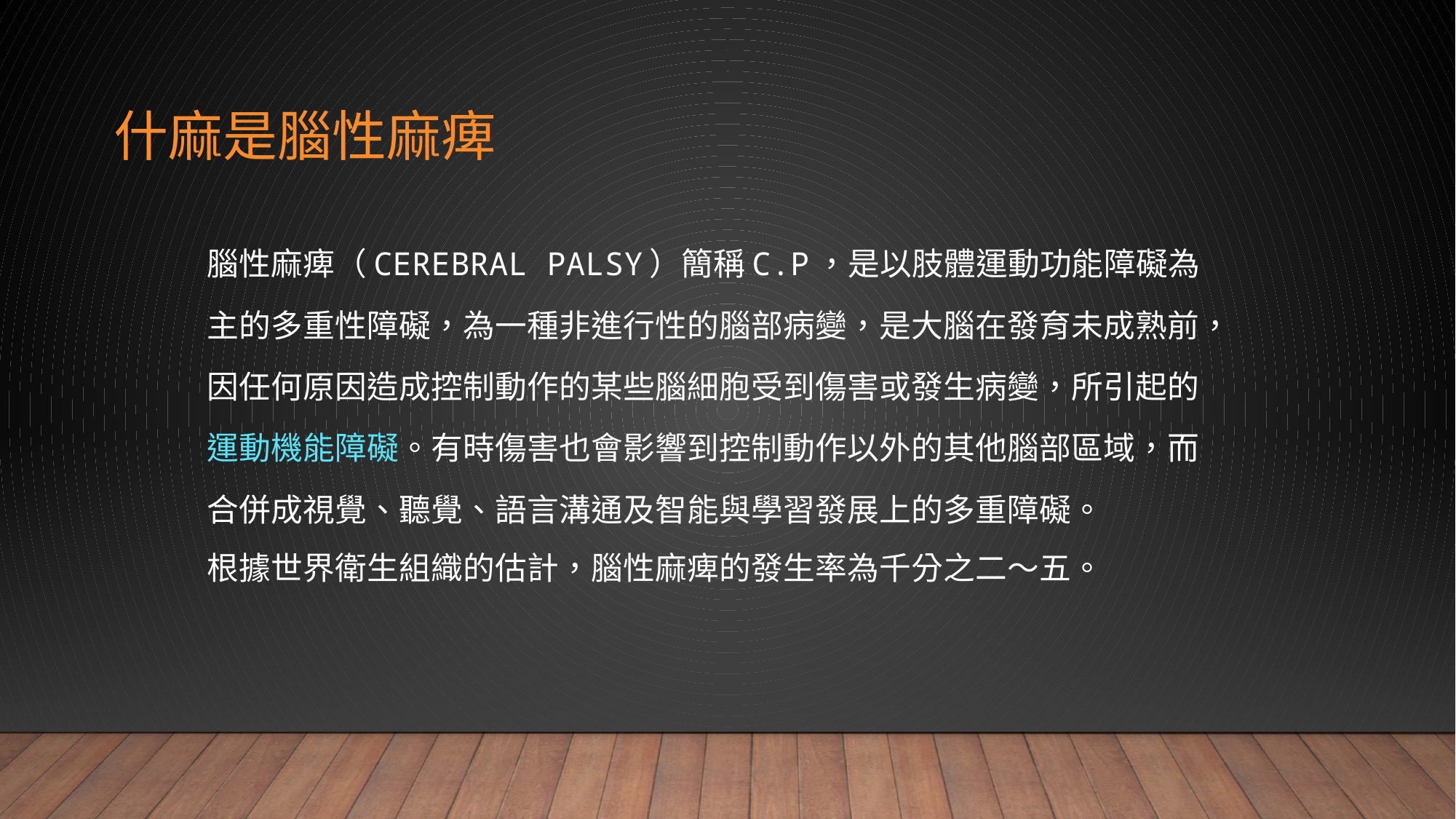

# 什麻是腦性麻痺
腦性麻痺（CEREBRAL PALSY）簡稱C.P，是以肢體運動功能障礙為主的多重性障礙，為一種非進行性的腦部病變，是大腦在發育未成熟前，因任何原因造成控制動作的某些腦細胞受到傷害或發生病變，所引起的運動機能障礙。有時傷害也會影響到控制動作以外的其他腦部區域，而合併成視覺、聽覺、語言溝通及智能與學習發展上的多重障礙。
根據世界衛生組織的估計，腦性麻痺的發生率為千分之二～五。